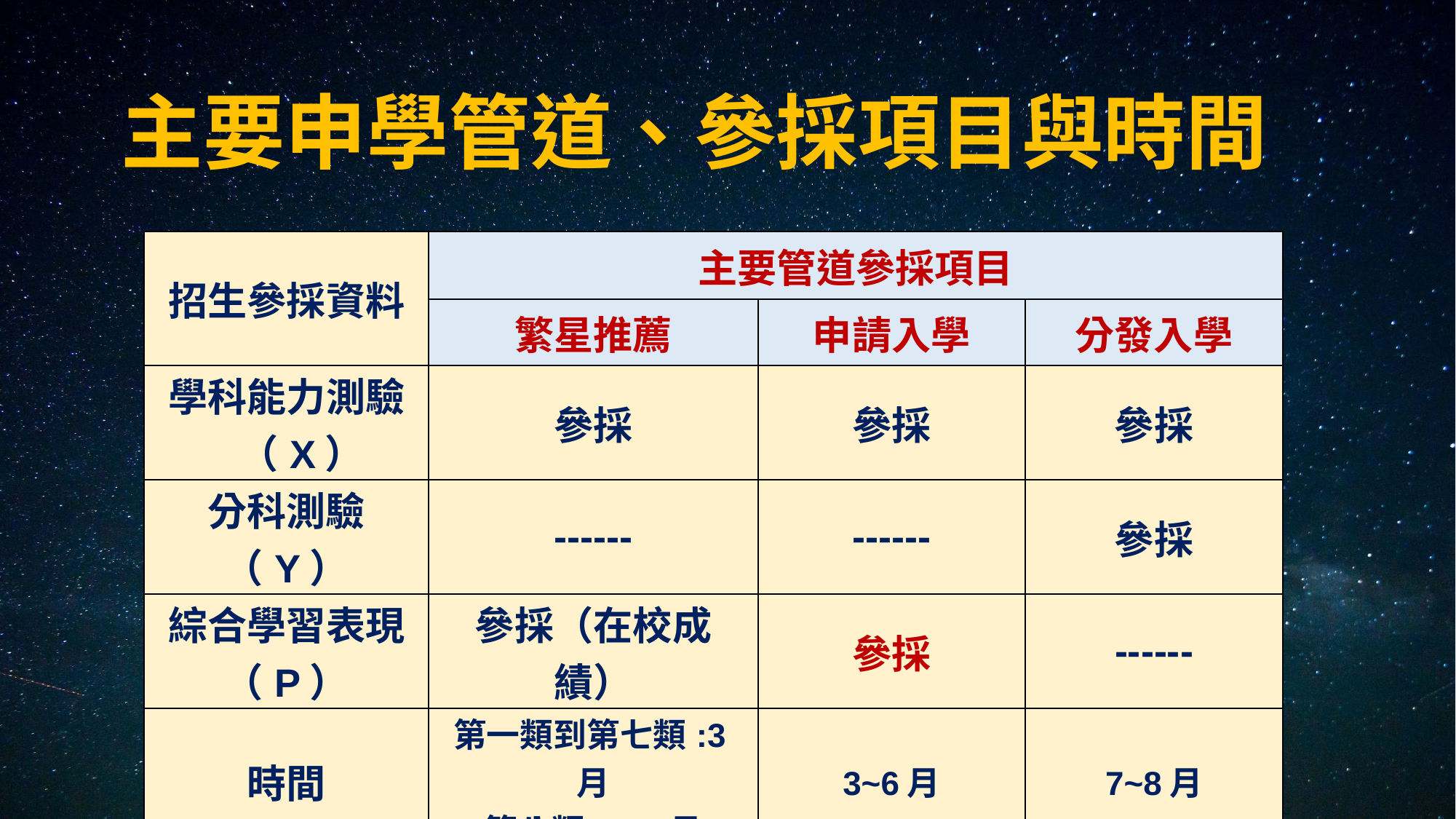

# 主要申學管道、參採項目與時間
| 招生參採資料 | 主要管道參採項目 |  |  |
| --- | --- | --- | --- |
|  | 繁星推薦 | 申請入學 | 分發入學 |
| 學科能力測驗（X） | 參採 | 參採 | 參採 |
| 分科測驗（Y） | ------ | ------ | 參採 |
| 綜合學習表現（P） | 參採（在校成績） | 參採 | ------ |
| 時間 | 第一類到第七類:3月 第八類:3~6月 | 3~6月 | 7~8月 |